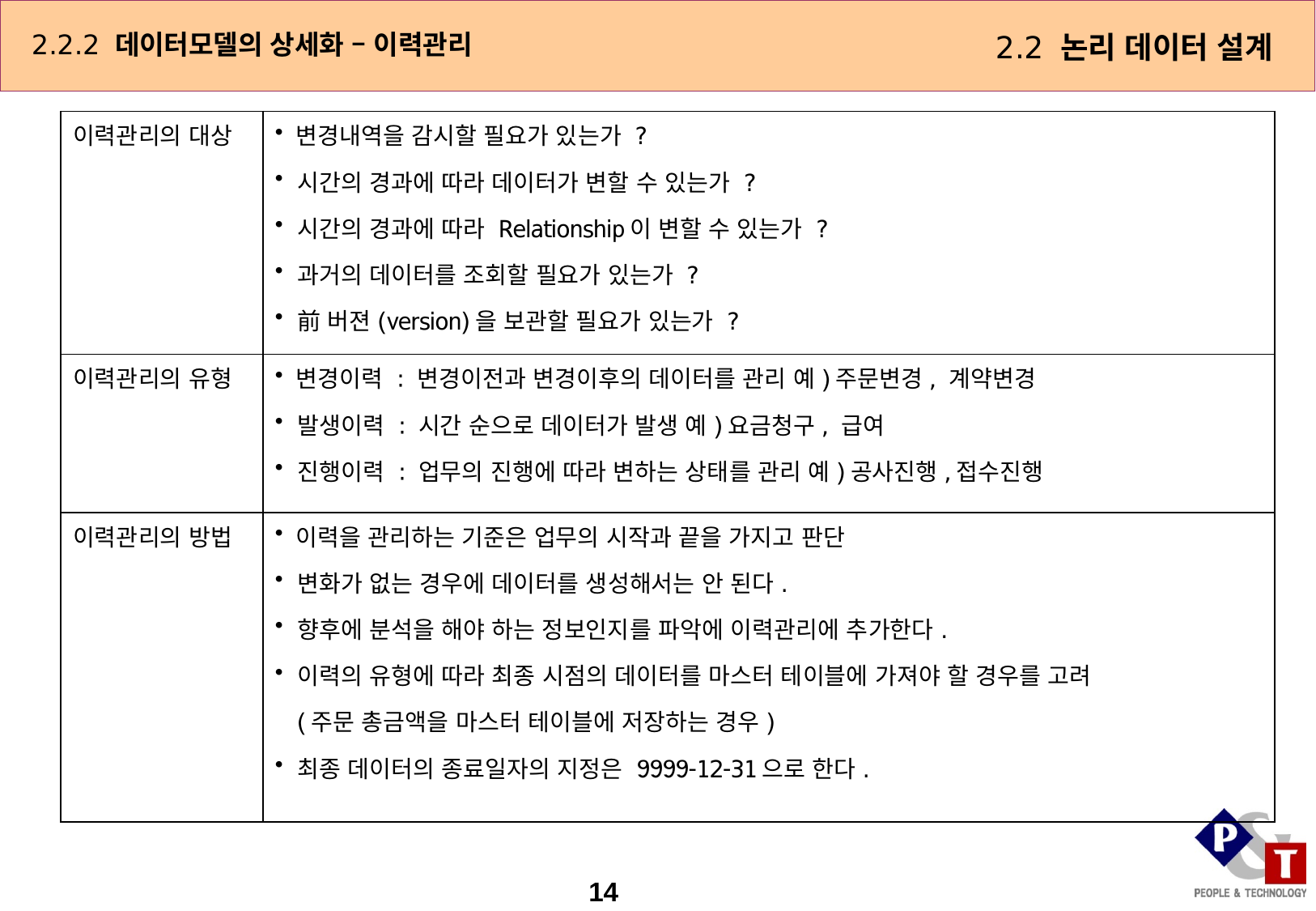

2.2.2 데이터모델의 상세화 – 이력관리
2.2 논리 데이터 설계
| 이력관리의 대상 | 변경내역을 감시할 필요가 있는가 ? 시간의 경과에 따라 데이터가 변할 수 있는가 ? 시간의 경과에 따라 Relationship이 변할 수 있는가 ? 과거의 데이터를 조회할 필요가 있는가 ? 前 버젼(version)을 보관할 필요가 있는가 ? |
| --- | --- |
| 이력관리의 유형 | 변경이력 : 변경이전과 변경이후의 데이터를 관리 예)주문변경, 계약변경 발생이력 : 시간 순으로 데이터가 발생 예)요금청구, 급여 진행이력 : 업무의 진행에 따라 변하는 상태를 관리 예)공사진행,접수진행 |
| 이력관리의 방법 | 이력을 관리하는 기준은 업무의 시작과 끝을 가지고 판단 변화가 없는 경우에 데이터를 생성해서는 안 된다. 향후에 분석을 해야 하는 정보인지를 파악에 이력관리에 추가한다. 이력의 유형에 따라 최종 시점의 데이터를 마스터 테이블에 가져야 할 경우를 고려 (주문 총금액을 마스터 테이블에 저장하는 경우) 최종 데이터의 종료일자의 지정은 9999-12-31으로 한다. |